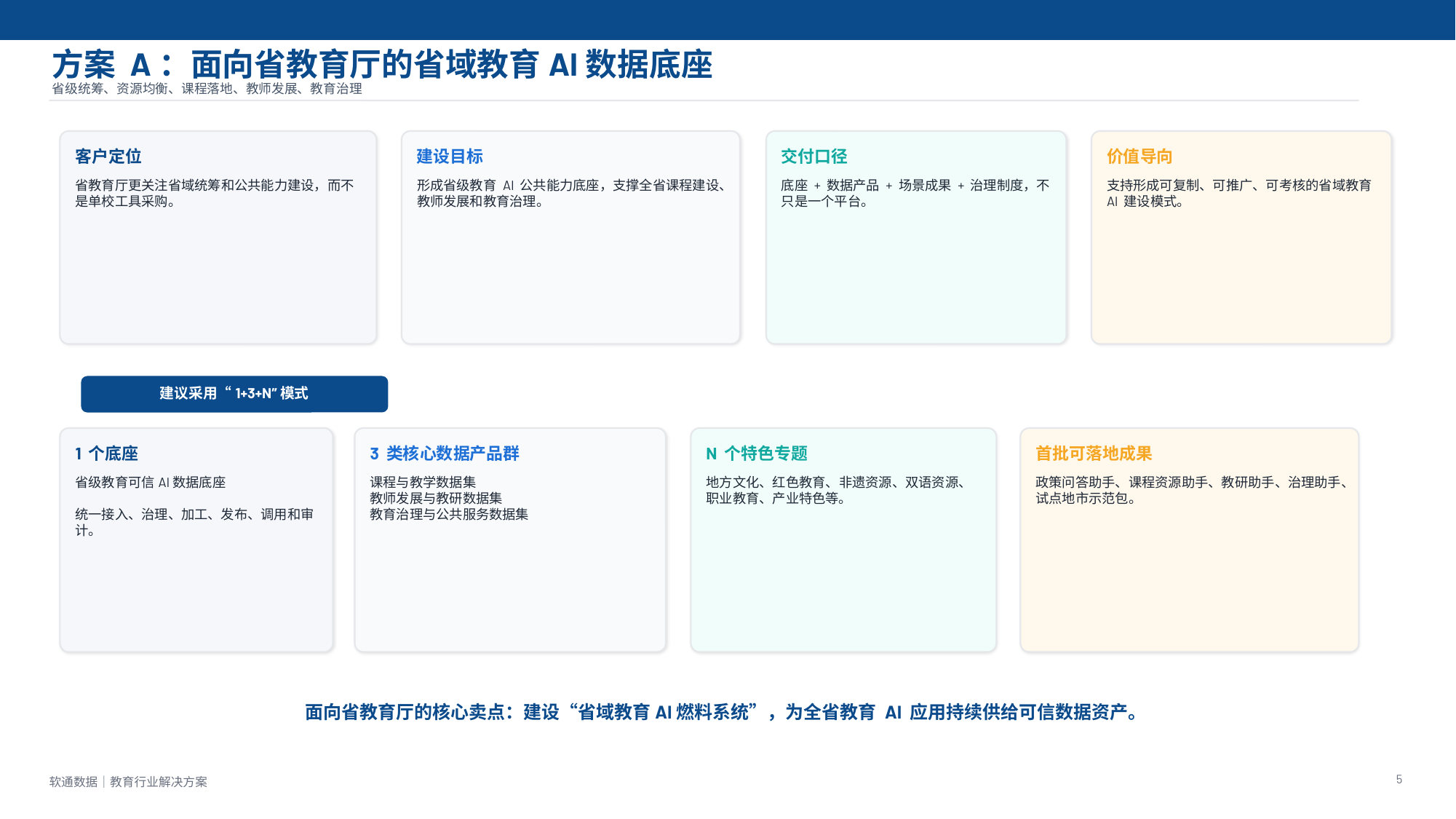

方案 A：面向省教育厅的省域教育AI数据底座
省级统筹、资源均衡、课程落地、教师发展、教育治理

客户定位
建设目标
交付口径
价值导向
省教育厅更关注省域统筹和公共能力建设，而不是单校工具采购。
形成省级教育 AI 公共能力底座，支撑全省课程建设、教师发展和教育治理。
底座 + 数据产品 + 场景成果 + 治理制度，不只是一个平台。
支持形成可复制、可推广、可考核的省域教育 AI 建设模式。

建议采用“1+3+N”模式

1 个底座
3 类核心数据产品群
N 个特色专题
首批可落地成果
省级教育可信AI数据底座

统一接入、治理、加工、发布、调用和审计。
课程与教学数据集
教师发展与教研数据集
教育治理与公共服务数据集
地方文化、红色教育、非遗资源、双语资源、职业教育、产业特色等。
政策问答助手、课程资源助手、教研助手、治理助手、试点地市示范包。
面向省教育厅的核心卖点：建设“省域教育AI燃料系统”，为全省教育 AI 应用持续供给可信数据资产。
5
软通数据｜教育行业解决方案